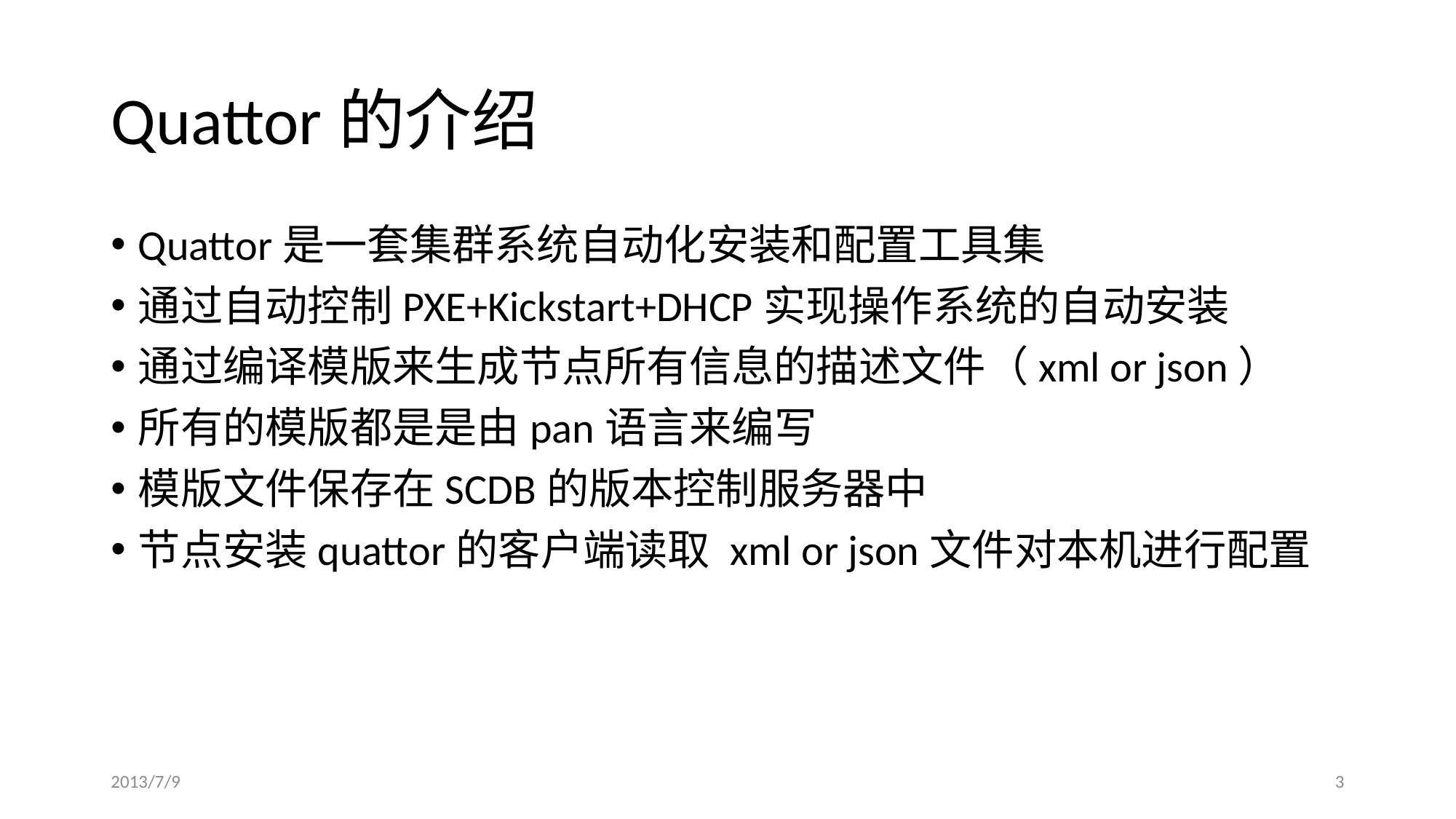

# Quattor的介绍
Quattor是一套集群系统自动化安装和配置工具集
通过自动控制PXE+Kickstart+DHCP实现操作系统的自动安装
通过编译模版来生成节点所有信息的描述文件（xml or json）
所有的模版都是是由pan语言来编写
模版文件保存在SCDB的版本控制服务器中
节点安装quattor的客户端读取 xml or json文件对本机进行配置
2013/7/9
3